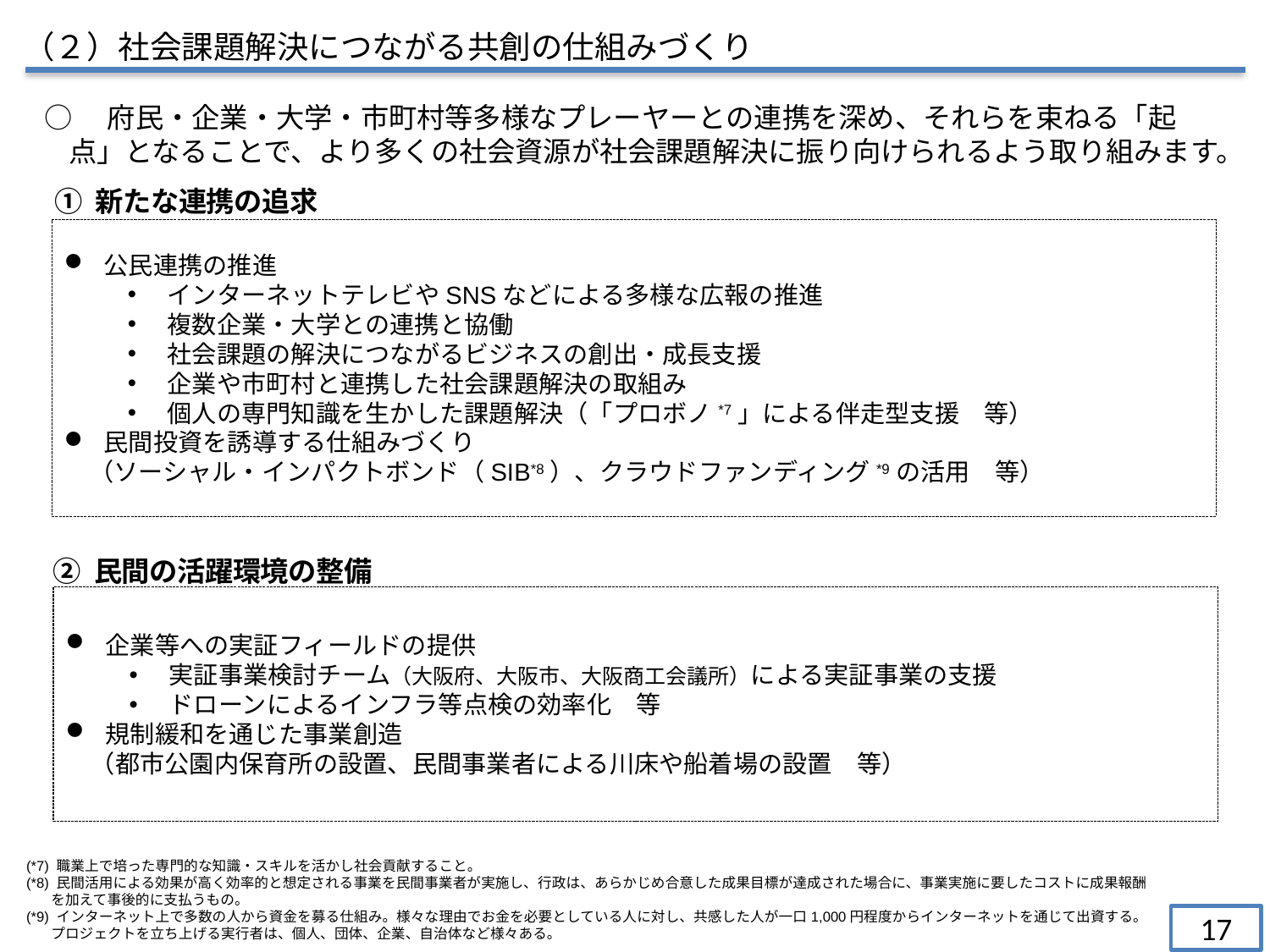

（２）社会課題解決につながる共創の仕組みづくり
○　府民・企業・大学・市町村等多様なプレーヤーとの連携を深め、それらを束ねる「起点」となることで、より多くの社会資源が社会課題解決に振り向けられるよう取り組みます。
① 新たな連携の追求
公民連携の推進
インターネットテレビやSNSなどによる多様な広報の推進
複数企業・大学との連携と協働
社会課題の解決につながるビジネスの創出・成長支援
企業や市町村と連携した社会課題解決の取組み
個人の専門知識を生かした課題解決（「プロボノ*7」による伴走型支援　等）
民間投資を誘導する仕組みづくり
　（ソーシャル・インパクトボンド（SIB*8）、クラウドファンディング*9の活用　等）
② 民間の活躍環境の整備
企業等への実証フィールドの提供
実証事業検討チーム（大阪府、大阪市、大阪商工会議所）による実証事業の支援
ドローンによるインフラ等点検の効率化　等
規制緩和を通じた事業創造
　（都市公園内保育所の設置、民間事業者による川床や船着場の設置　等）
 (*7) 職業上で培った専門的な知識・スキルを活かし社会貢献すること。
 (*8) 民間活用による効果が高く効率的と想定される事業を民間事業者が実施し、行政は、あらかじめ合意した成果目標が達成された場合に、事業実施に要したコストに成果報酬
        を加えて事後的に支払うもの。
 (*9) インターネット上で多数の人から資金を募る仕組み。様々な理由でお金を必要としている人に対し、共感した人が一口1,000円程度からインターネットを通じて出資する。
        プロジェクトを立ち上げる実行者は、個人、団体、企業、自治体など様々ある。

17